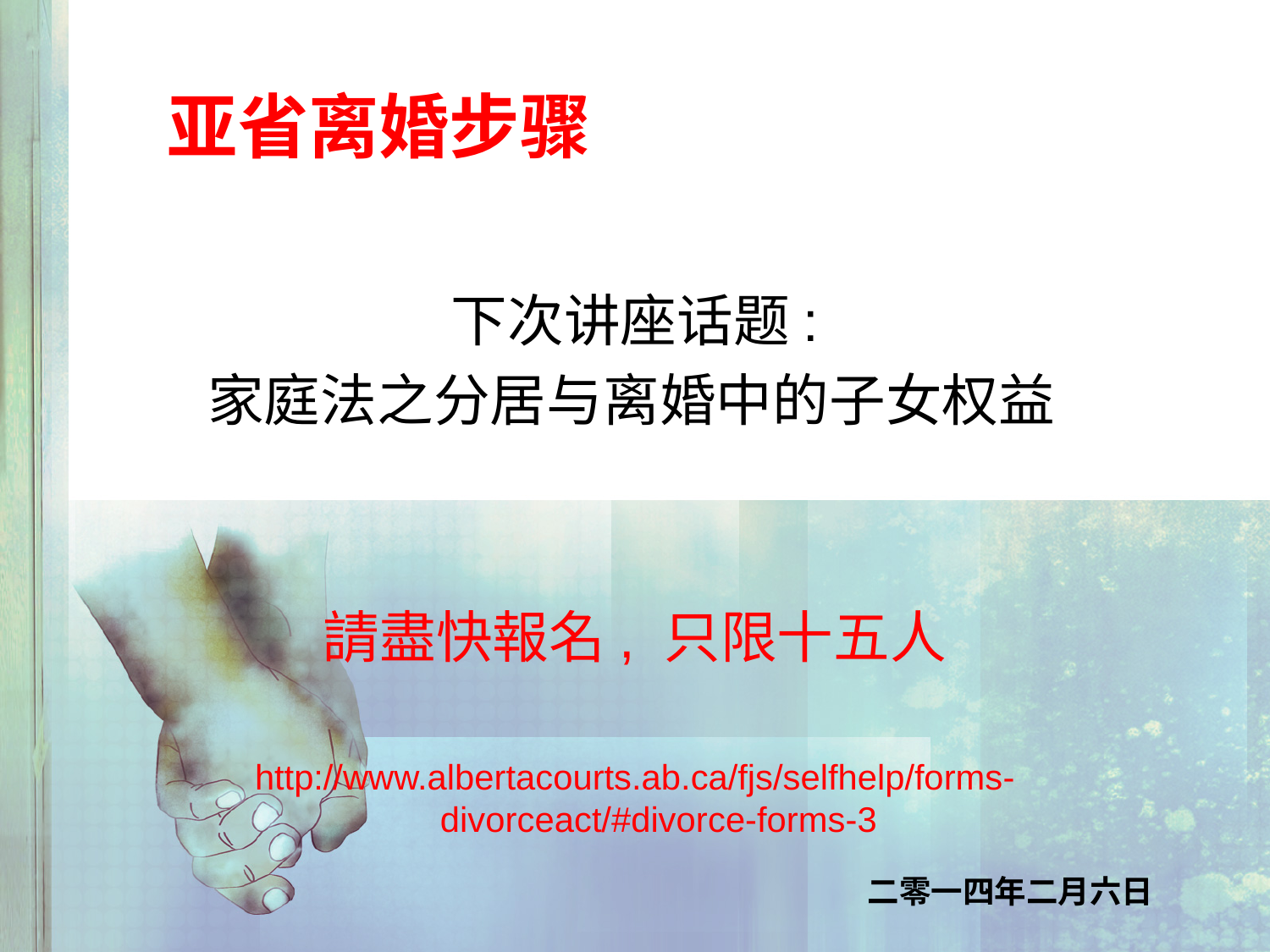

亚省离婚步骤
下次讲座话题:
家庭法之分居与离婚中的子女权益

請盡快報名, 只限十五人

http://www.albertacourts.ab.ca/fjs/selfhelp/forms-divorceact/#divorce-forms-3
二零一四年二月六日